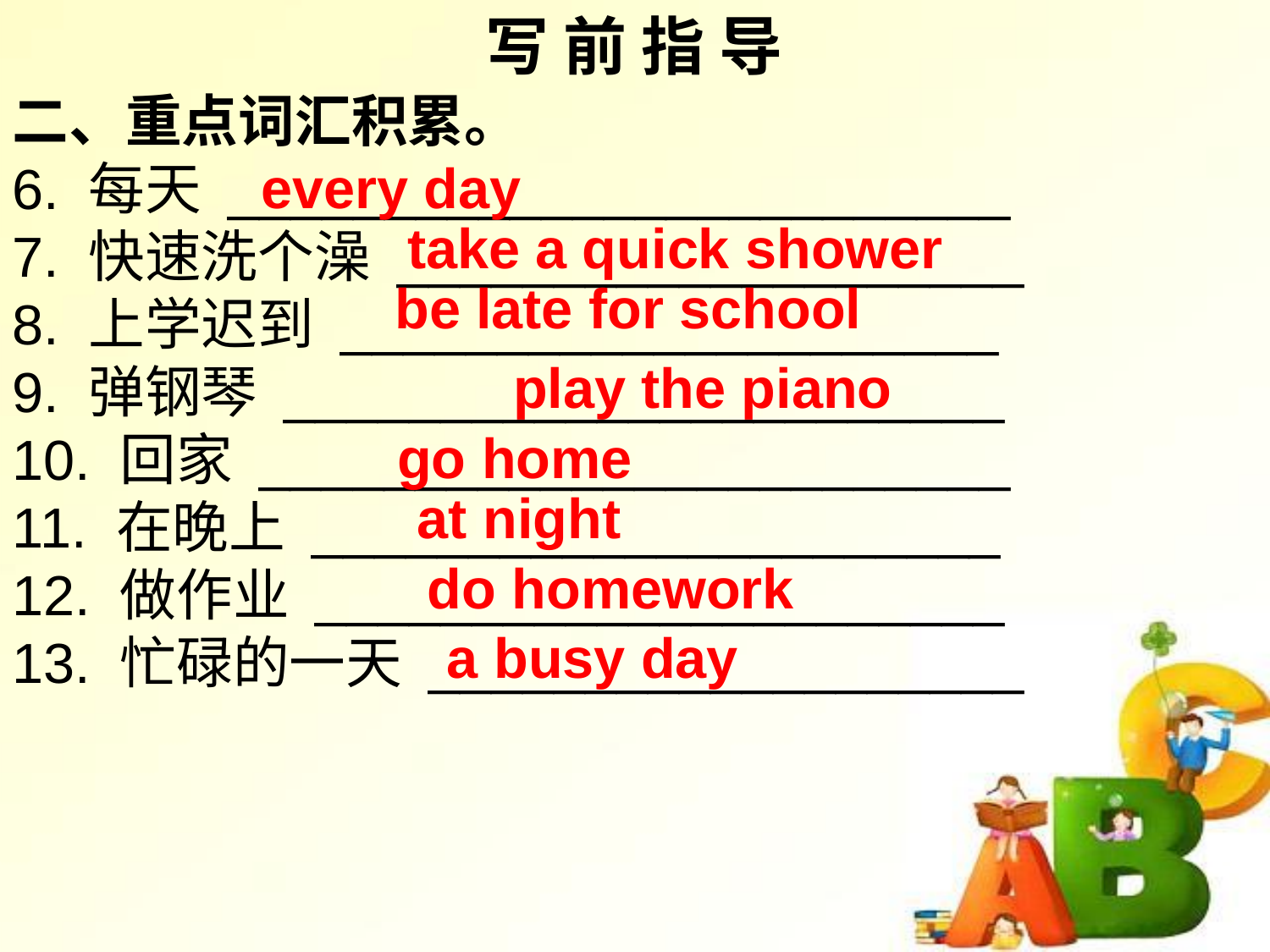

写 前 指 导
二、重点词汇积累。
6. 每天 _________________________
7. 快速洗个澡 ____________________
8. 上学迟到 _____________________
9. 弹钢琴 _______________________
10. 回家 ________________________
11. 在晚上 ______________________
12. 做作业 ______________________
13. 忙碌的一天 ___________________
every day
take a quick shower
be late for school
 play the piano
go home
at night
do homework
a busy day